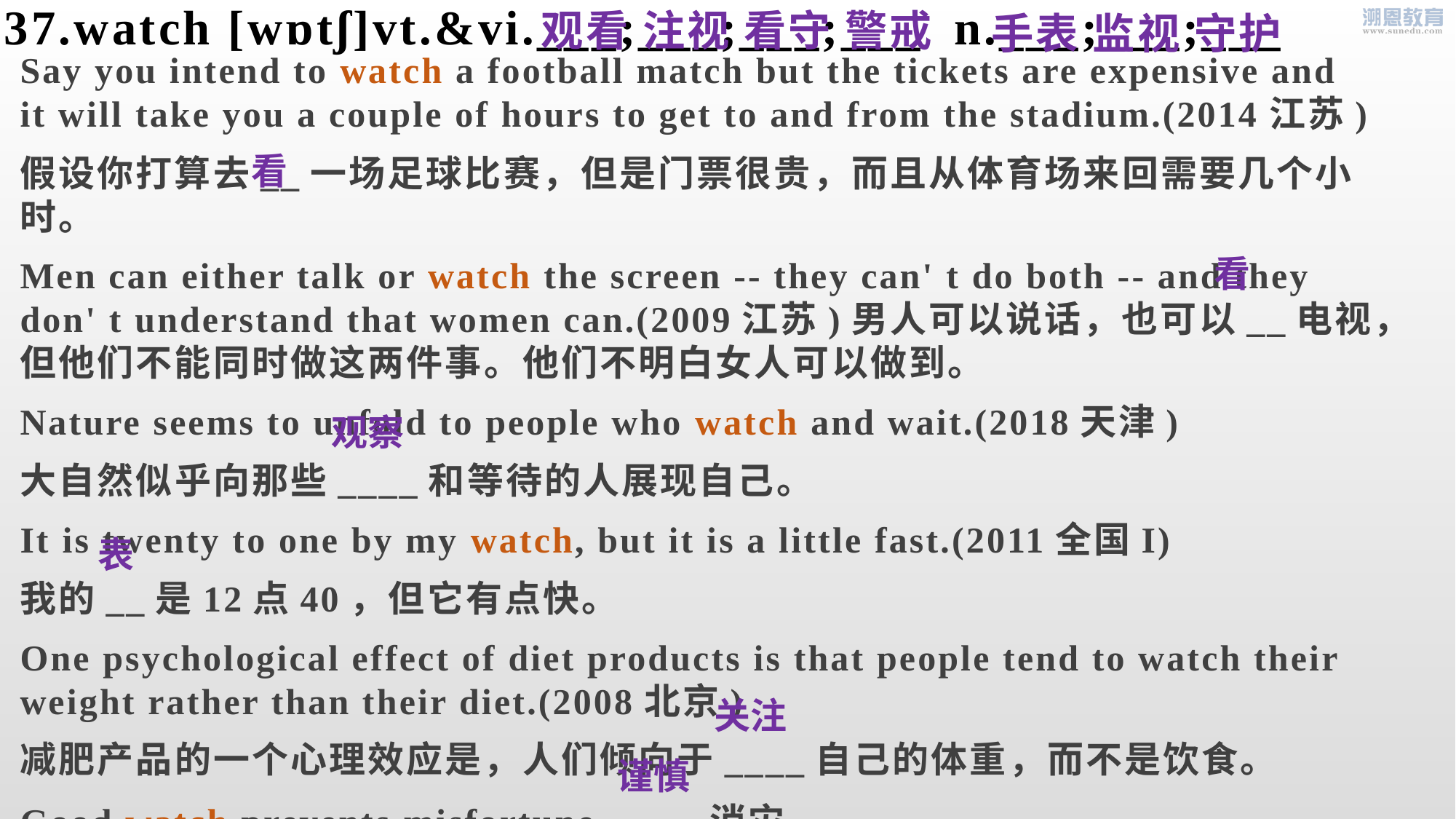

37.watch [wɒtʃ]vt.&vi.___;___;___;___  n.___;___;____
 观看 注视 看守 警戒
手表 监视 守护
Say you intend to watch a football match but the tickets are expensive and it will take you a couple of hours to get to and from the stadium.(2014江苏)
假设你打算去__一场足球比赛，但是门票很贵，而且从体育场来回需要几个小时。
Men can either talk or watch the screen -- they can' t do both -- and they don' t understand that women can.(2009江苏)男人可以说话，也可以__电视，但他们不能同时做这两件事。他们不明白女人可以做到。
Nature seems to unfold to people who watch and wait.(2018天津)
大自然似乎向那些____和等待的人展现自己。
It is twenty to one by my watch, but it is a little fast.(2011全国I)
我的__是12点40，但它有点快。
One psychological effect of diet products is that people tend to watch their weight rather than their diet.(2008北京)
减肥产品的一个心理效应是，人们倾向于____自己的体重，而不是饮食。
Good watch prevents misfortune. ____消灾。

看
看
观察
表
关注
谨慎